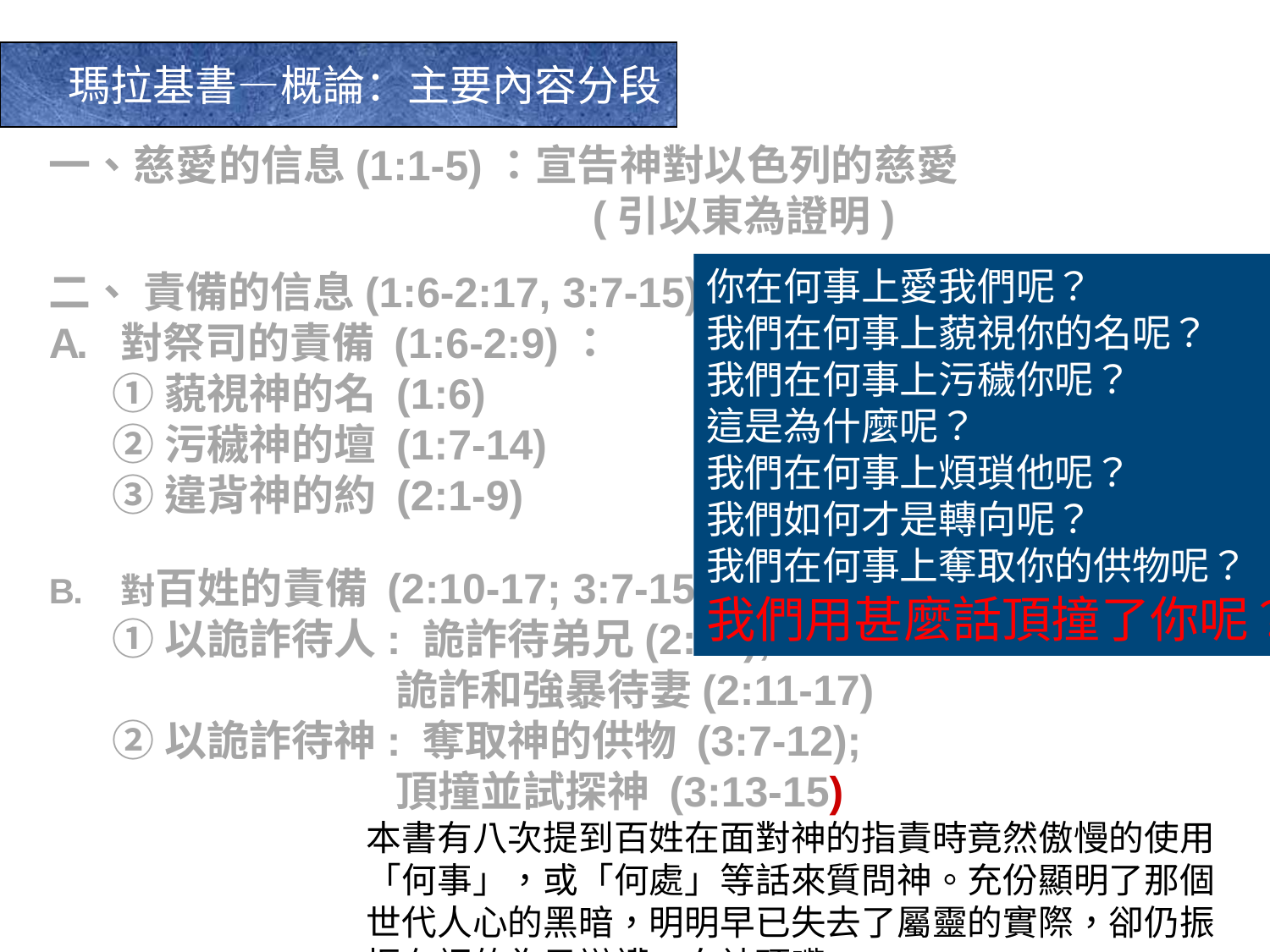

瑪拉基書—概論：主要內容分段
一、慈愛的信息(1:1-5)：宣告神對以色列的慈愛
				   (引以東為證明)

二、 責備的信息(1:6-2:17, 3:7-15) ：
對祭司的責備 (1:6-2:9)：
①藐視神的名 (1:6)
②污穢神的壇 (1:7-14)
③違背神的約 (2:1-9)

對百姓的責備 (2:10-17; 3:7-15)
①以詭詐待人: 詭詐待弟兄(2:10);
  詭詐和強暴待妻(2:11-17)
②以詭詐待神: 奪取神的供物 (3:7-12);
  頂撞並試探神 (3:13-15)
本書有八次提到百姓在面對神的指責時竟然傲慢的使用「何事」，或「何處」等話來質問神。充份顯明了那個世代人心的黑暗，明明早已失去了屬靈的實際，卻仍振振有詞的為己辯護，向神頂嘴

你在何事上愛我們呢？
我們在何事上藐視你的名呢？
我們在何事上污穢你呢？
這是為什麼呢？
我們在何事上煩瑣他呢？
我們如何才是轉向呢？
我們在何事上奪取你的供物呢？
我們用甚麼話頂撞了你呢？